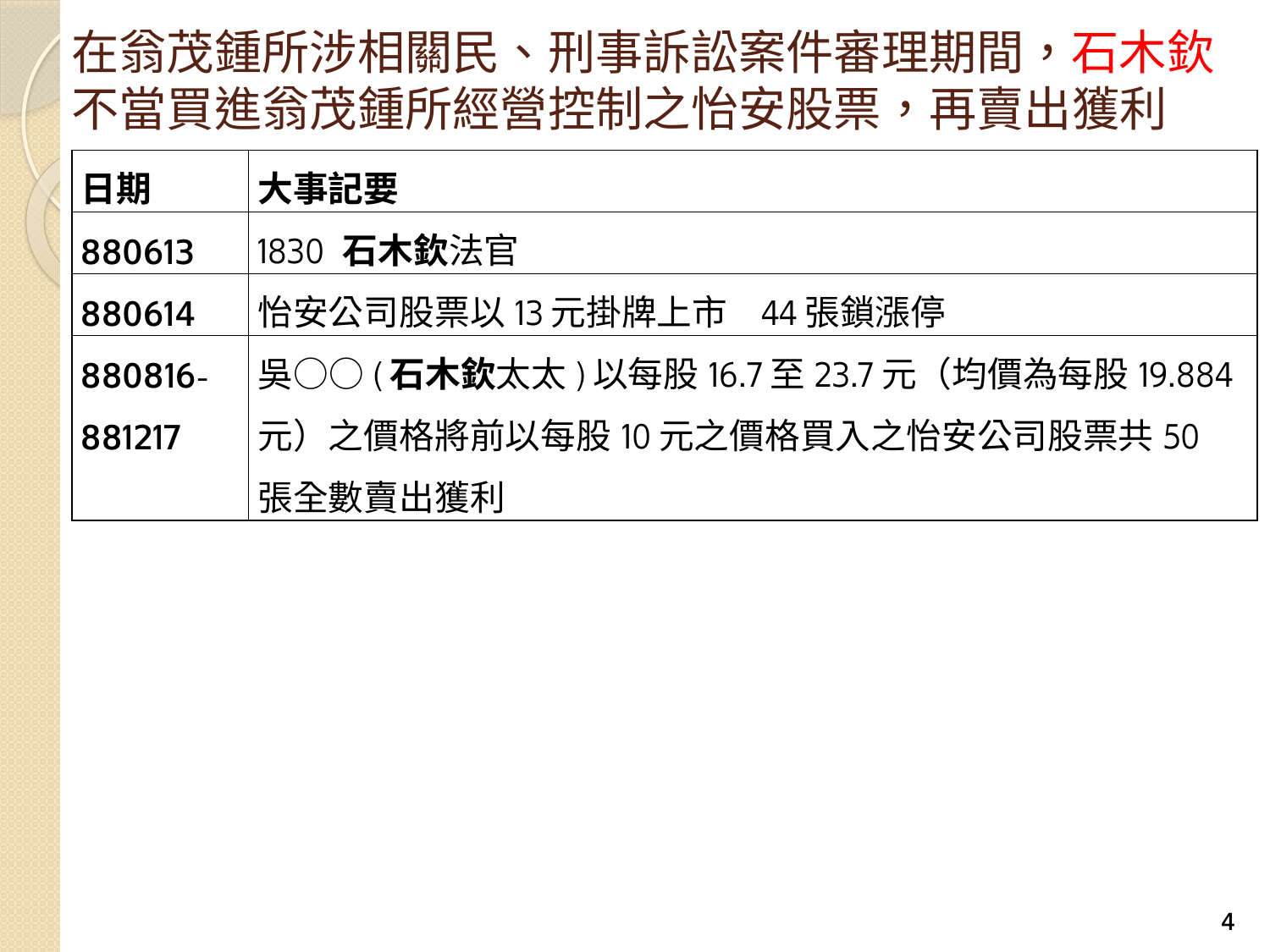

# 在翁茂鍾所涉相關民、刑事訴訟案件審理期間，石木欽不當買進翁茂鍾所經營控制之怡安股票，再賣出獲利
| 日期 | 大事記要 |
| --- | --- |
| 880613 | 1830 石木欽法官 |
| 880614 | 怡安公司股票以13元掛牌上市 44張鎖漲停 |
| 880816-881217 | 吳○○(石木欽太太)以每股16.7至23.7元（均價為每股19.884元）之價格將前以每股10元之價格買入之怡安公司股票共50張全數賣出獲利 |
4